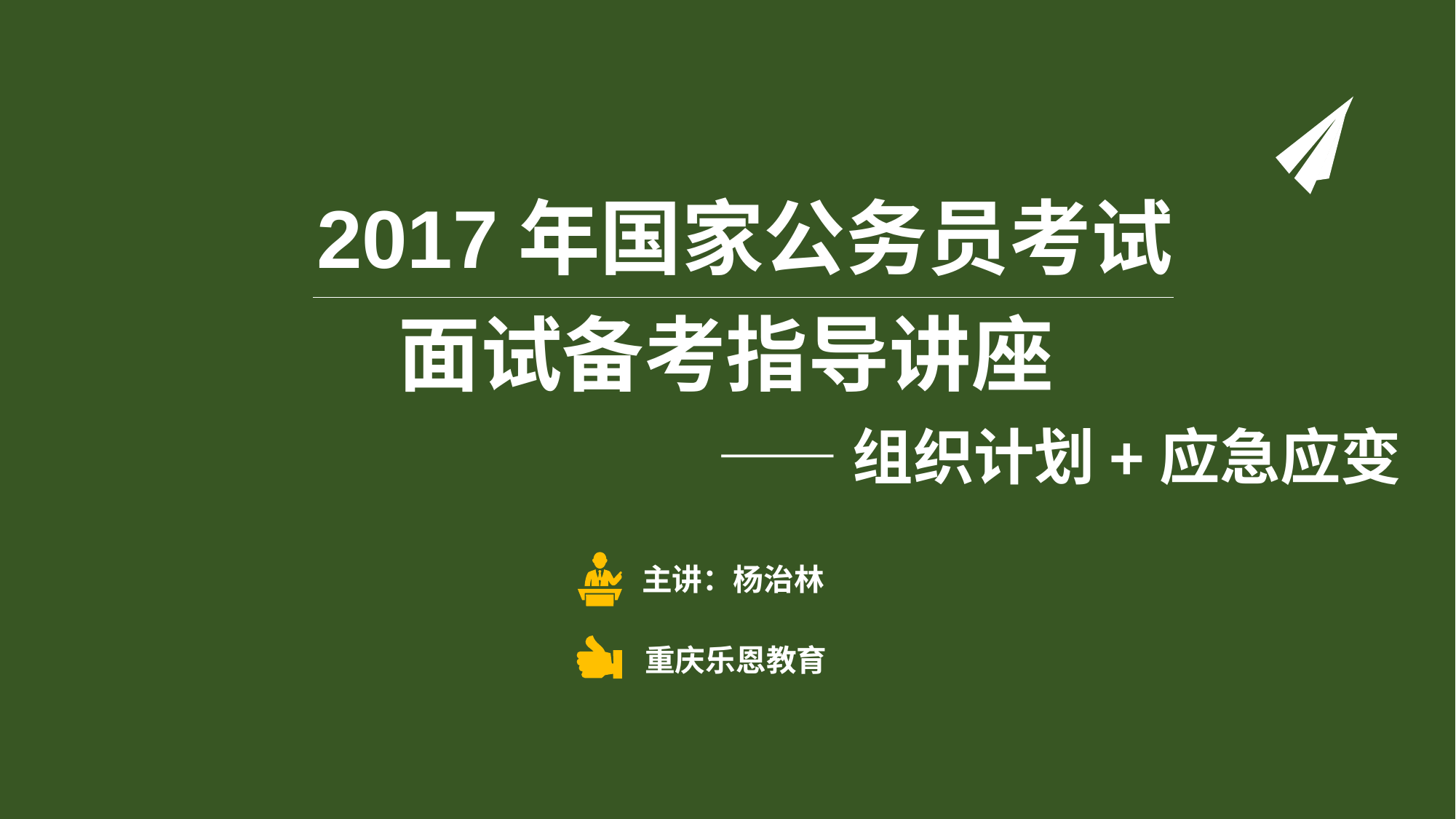

2017年国家公务员考试
面试备考指导讲座
——组织计划+应急应变

主讲：杨治林

重庆乐恩教育